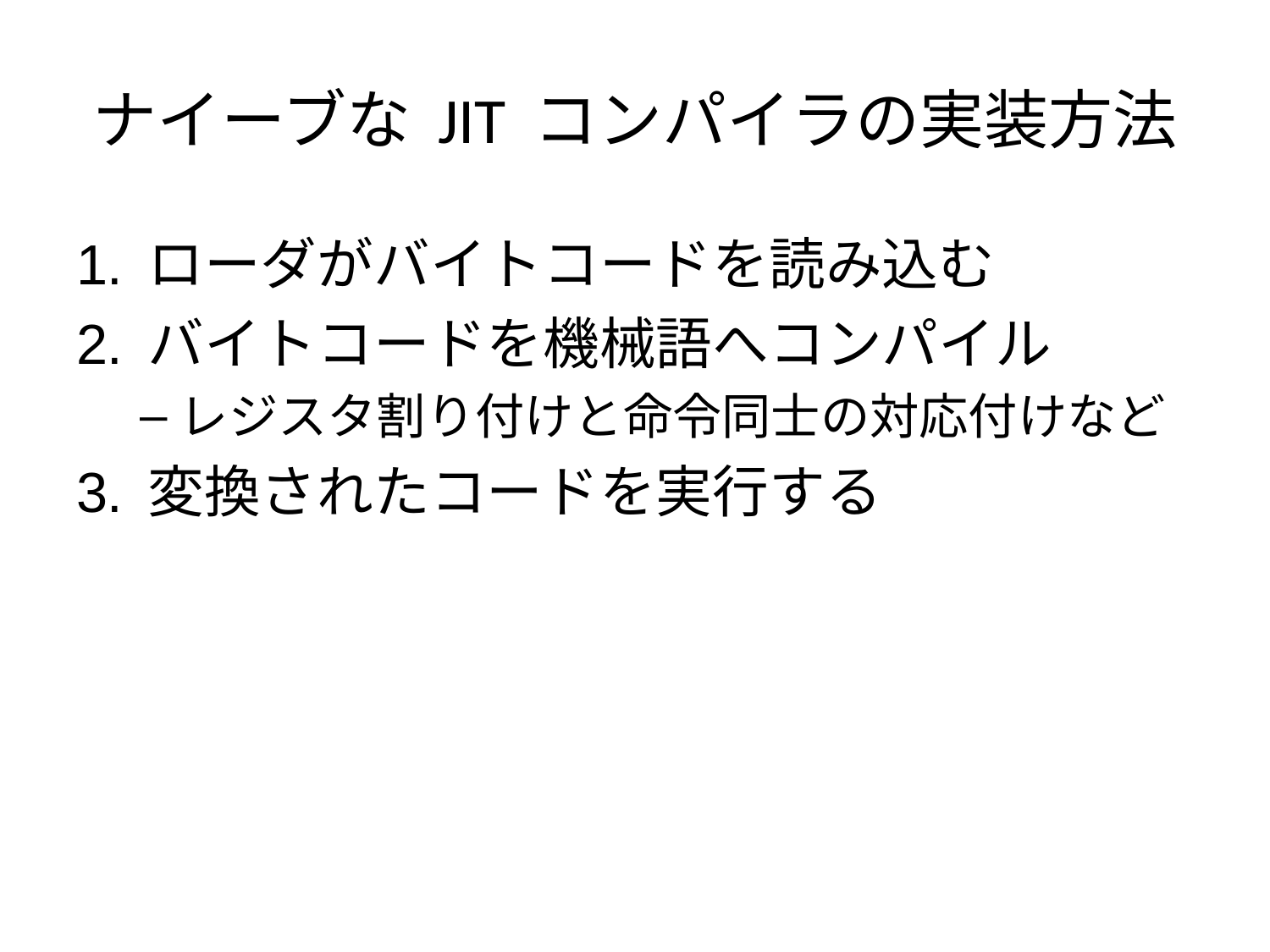

# ナイーブな JIT コンパイラの実装方法
ローダがバイトコードを読み込む
バイトコードを機械語へコンパイル
レジスタ割り付けと命令同士の対応付けなど
変換されたコードを実行する